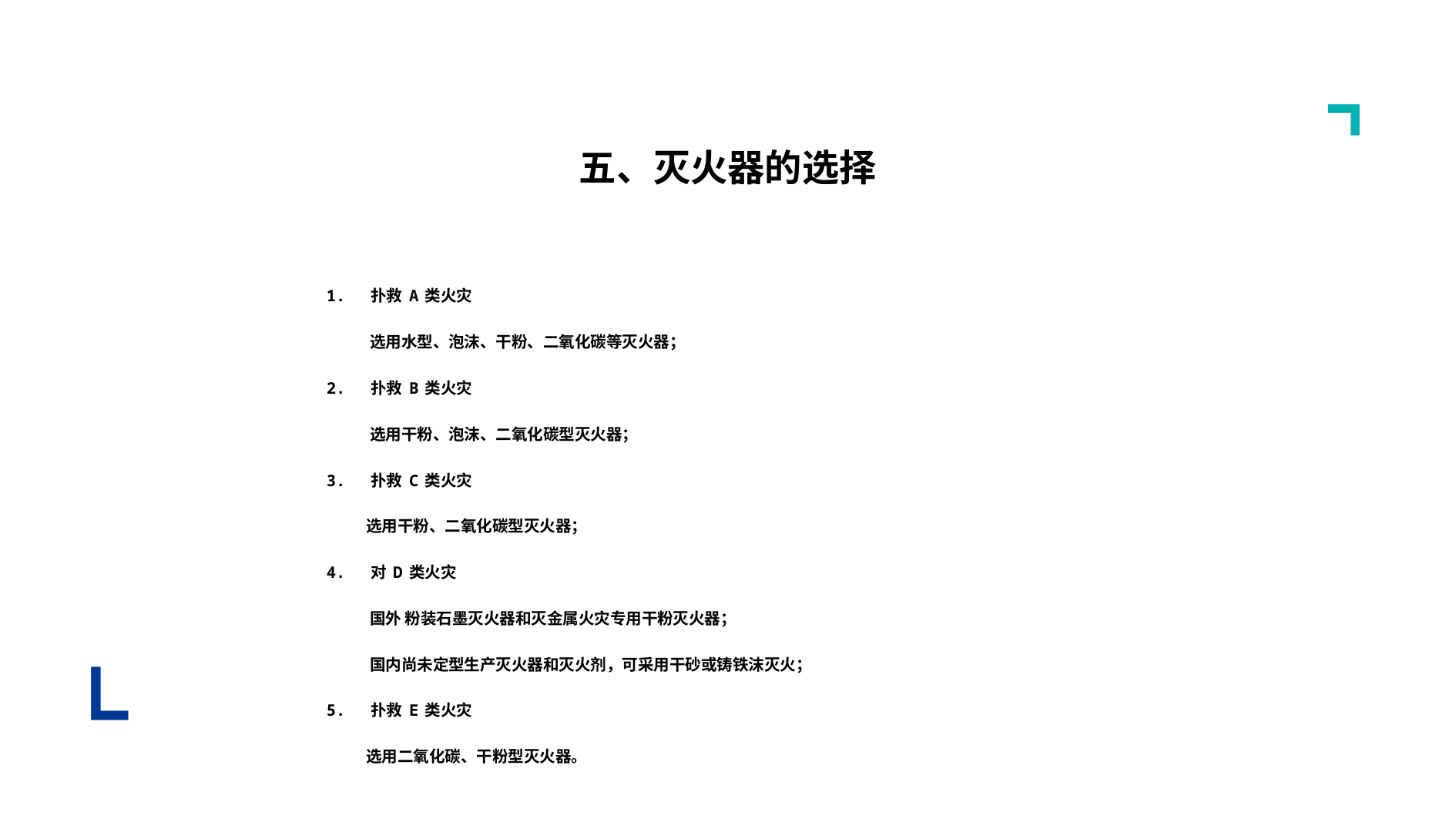

五、灭火器的选择
1.  扑救A类火灾
          选用水型、泡沫、干粉、二氧化碳等灭火器；
2.  扑救B类火灾
          选用干粉、泡沫、二氧化碳型灭火器；
3.  扑救C类火灾
         选用干粉、二氧化碳型灭火器；
4.  对D类火灾
          国外 粉装石墨灭火器和灭金属火灾专用干粉灭火器；
          国内尚未定型生产灭火器和灭火剂，可采用干砂或铸铁沫灭火；
5.  扑救E类火灾
         选用二氧化碳、干粉型灭火器。